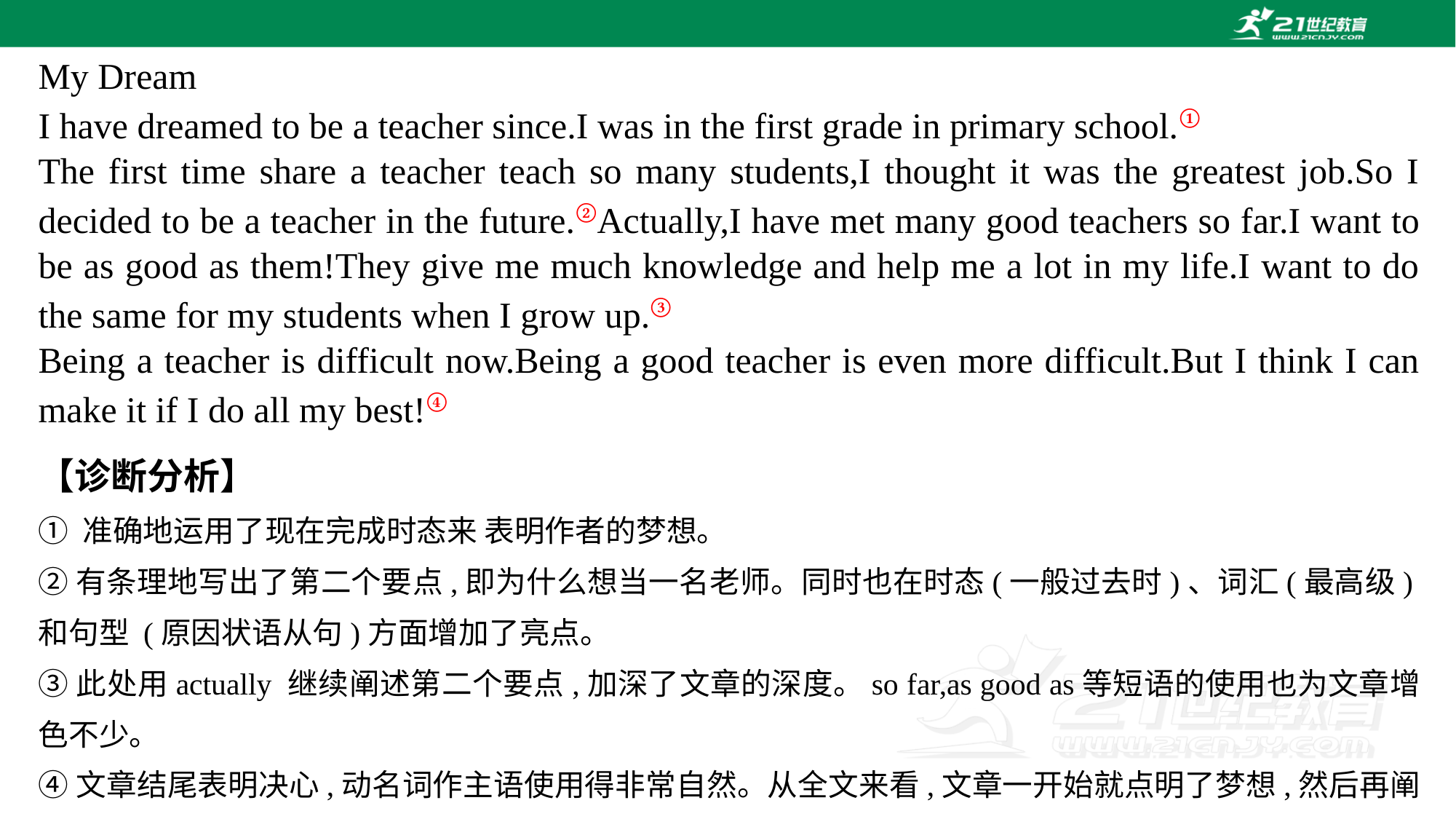

My Dream
I have dreamed to be a teacher since.I was in the first grade in primary school.①
The first time share a teacher teach so many students,I thought it was the greatest job.So I decided to be a teacher in the future.②Actually,I have met many good teachers so far.I want to be as good as them!They give me much knowledge and help me a lot in my life.I want to do the same for my students when I grow up.③
Being a teacher is difficult now.Being a good teacher is even more difficult.But I think I can make it if I do all my best!④
【诊断分析】
① 准确地运用了现在完成时态来 表明作者的梦想。
②有条理地写出了第二个要点,即为什么想当一名老师。同时也在时态(一般过去时)、词汇(最高级)和句型 (原因状语从句)方面增加了亮点。
③此处用actually 继续阐述第二个要点,加深了文章的深度。so far,as good as等短语的使用也为文章增色不少。
④文章结尾表明决心,动名词作主语使用得非常自然。从全文来看,文章一开始就点明了梦想,然后再阐述原因,最后表明决心,表述全面